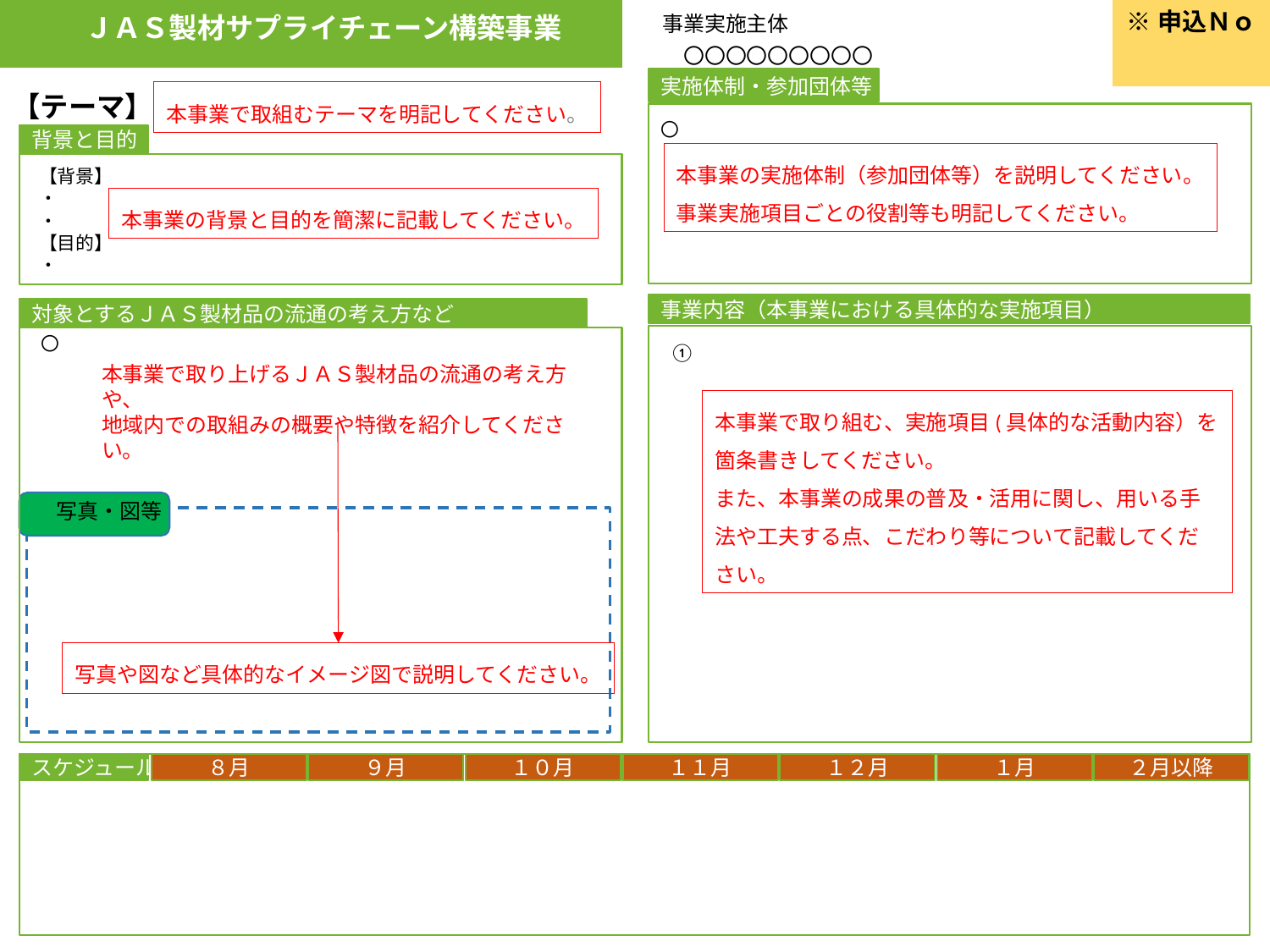

ＪＡＳ製材サプライチェーン構築事業
※申込Ｎｏ
事業実施主体
　〇〇〇〇〇〇〇〇〇
【テーマ】
実施体制・参加団体等
本事業で取組むテーマを明記してください。

〇

背景と目的
本事業の実施体制（参加団体等）を説明してください。
事業実施項目ごとの役割等も明記してください。

【背景】
・
・
【目的】
・
本事業の背景と目的を簡潔に記載してください。
事業内容（本事業における具体的な実施項目）
対象とするＪＡＳ製材品の流通の考え方など

〇

①
本事業で取り上げるＪＡＳ製材品の流通の考え方や、
地域内での取組みの概要や特徴を紹介してください。
本事業で取り組む、実施項目(具体的な活動内容）を箇条書きしてください。
また、本事業の成果の普及・活用に関し、用いる手法や工夫する点、こだわり等について記載してください。
写真・図等

写真や図など具体的なイメージ図で説明してください。
スケジュール

８月
９月
１０月
１１月
１２月
１月
２月以降